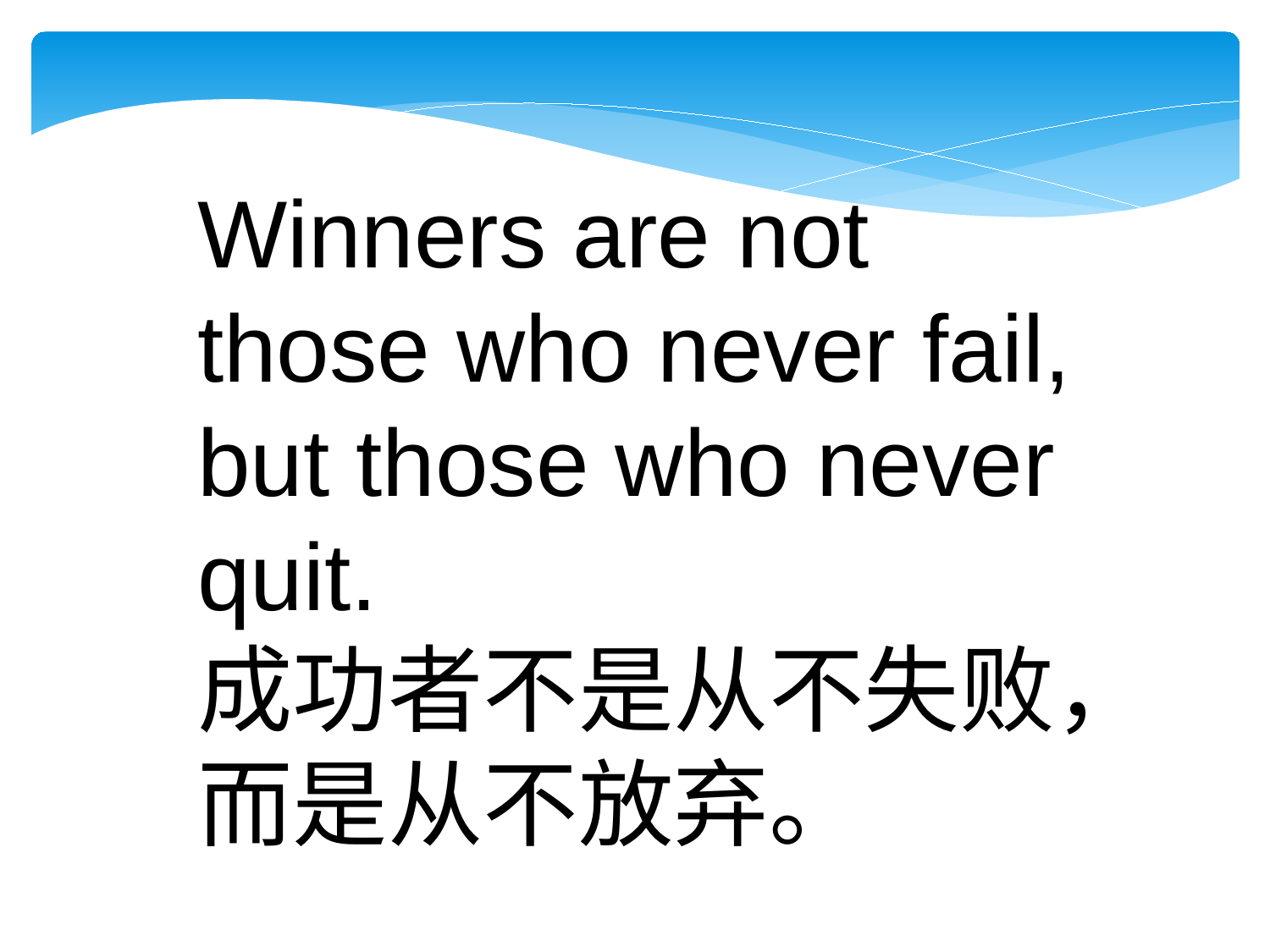

Winners are not those who never fail, but those who never quit.
成功者不是从不失败，而是从不放弃。